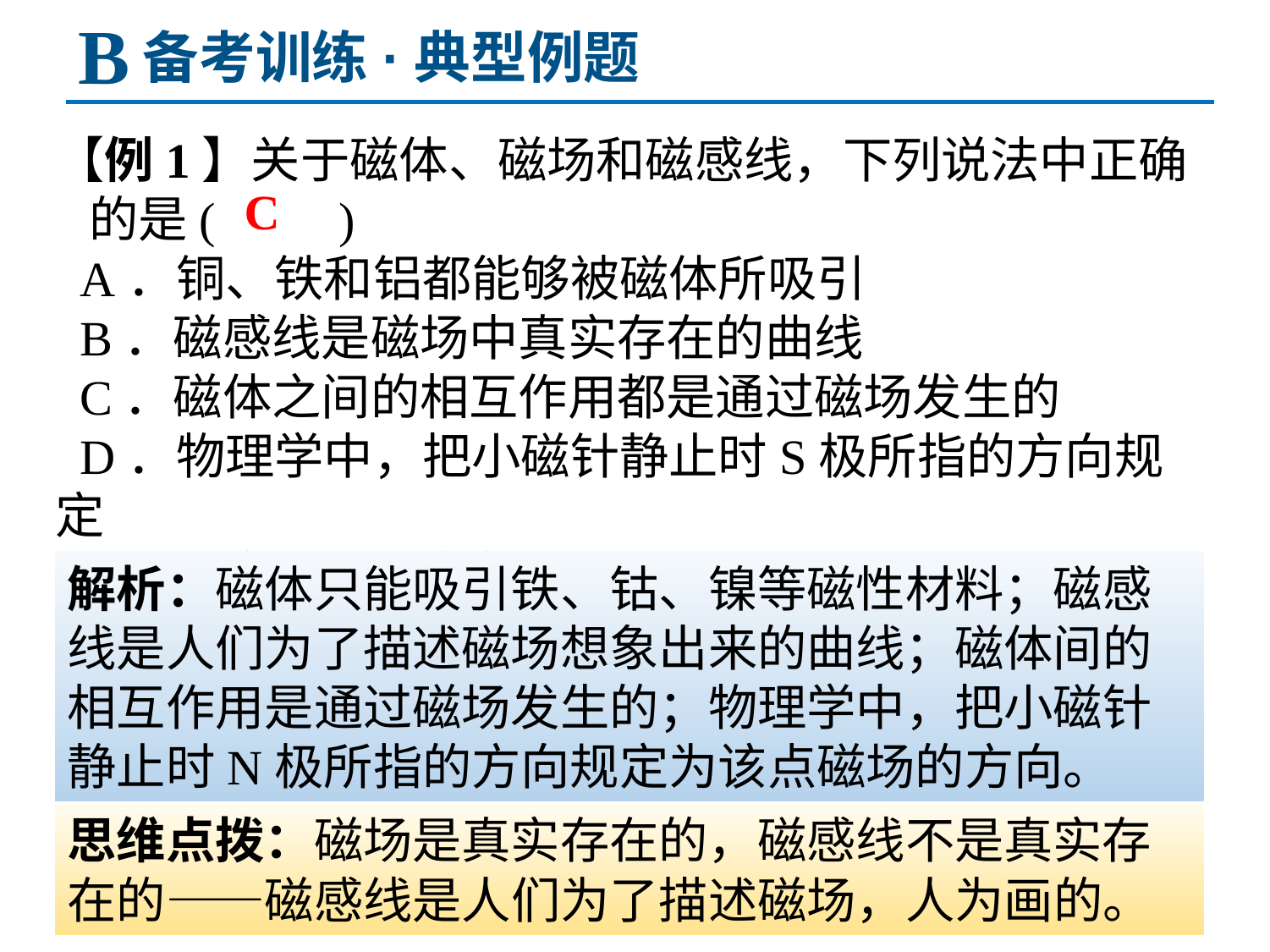

B
备考训练·典型例题
【例1】关于磁体、磁场和磁感线，下列说法中正确
  的是(          )
  A．铜、铁和铝都能够被磁体所吸引
  B．磁感线是磁场中真实存在的曲线
  C．磁体之间的相互作用都是通过磁场发生的
  D．物理学中，把小磁针静止时S极所指的方向规定
         为该点磁场的方向
C
解析：磁体只能吸引铁、钴、镍等磁性材料；磁感线是人们为了描述磁场想象出来的曲线；磁体间的相互作用是通过磁场发生的；物理学中，把小磁针静止时N极所指的方向规定为该点磁场的方向。
思维点拨：磁场是真实存在的，磁感线不是真实存在的——磁感线是人们为了描述磁场，人为画的。